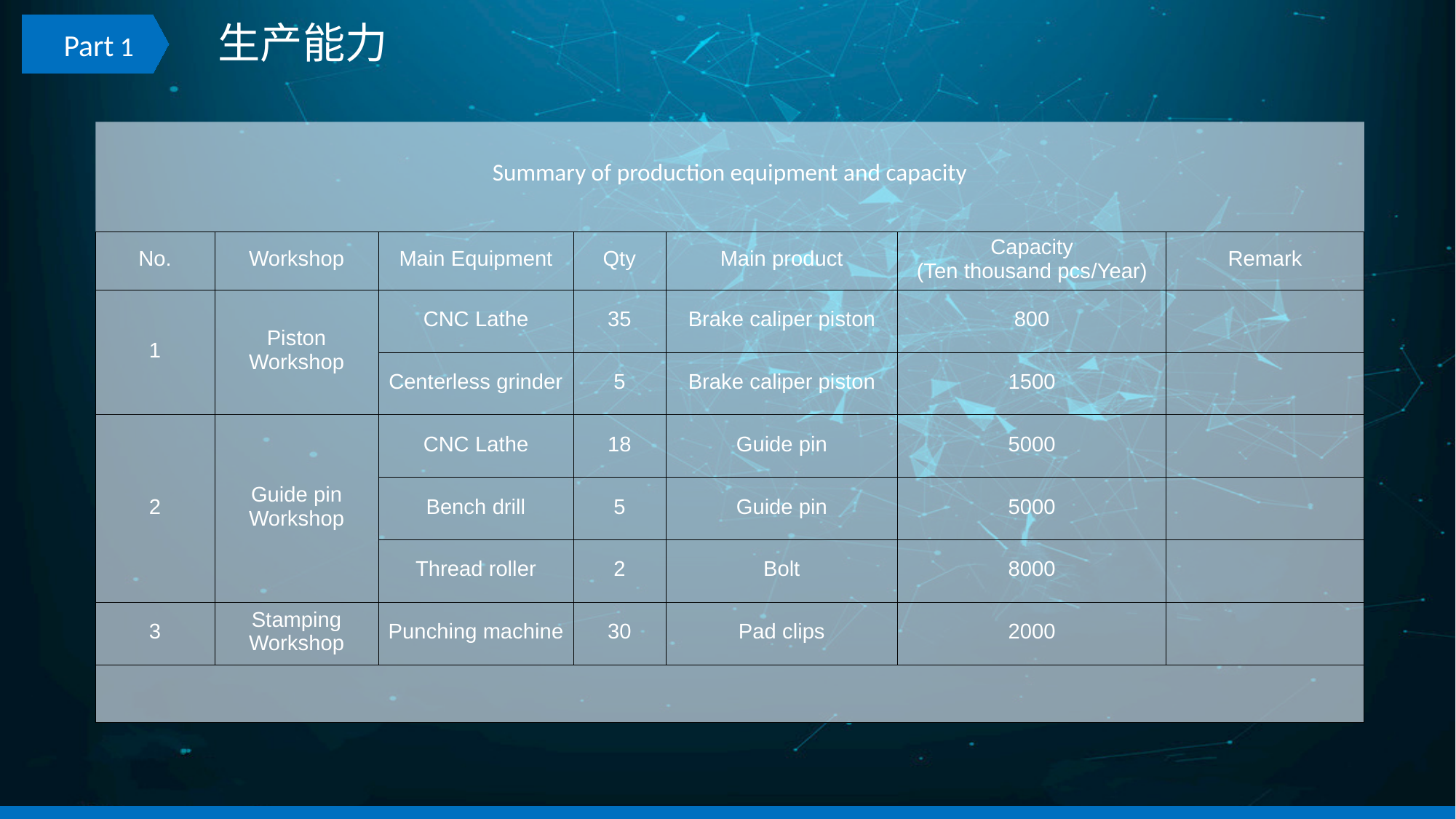

生产能力

Part 1
| Summary of production equipment and capacity |  |  |  |  |  |  |
| --- | --- | --- | --- | --- | --- | --- |
| No. | Workshop | Main Equipment | Qty | Main product | Capacity (Ten thousand pcs/Year) | Remark |
| 1 | Piston Workshop | CNC Lathe | 35 | Brake caliper piston | 800 |  |
|  |  | Centerless grinder | 5 | Brake caliper piston | 1500 |  |
| 2 | Guide pin Workshop | CNC Lathe | 18 | Guide pin | 5000 |  |
|  |  | Bench drill | 5 | Guide pin | 5000 |  |
|  |  | Thread roller | 2 | Bolt | 8000 |  |
| 3 | Stamping Workshop | Punching machine | 30 | Pad clips | 2000 |  |
|  |  |  |  |  |  |  |